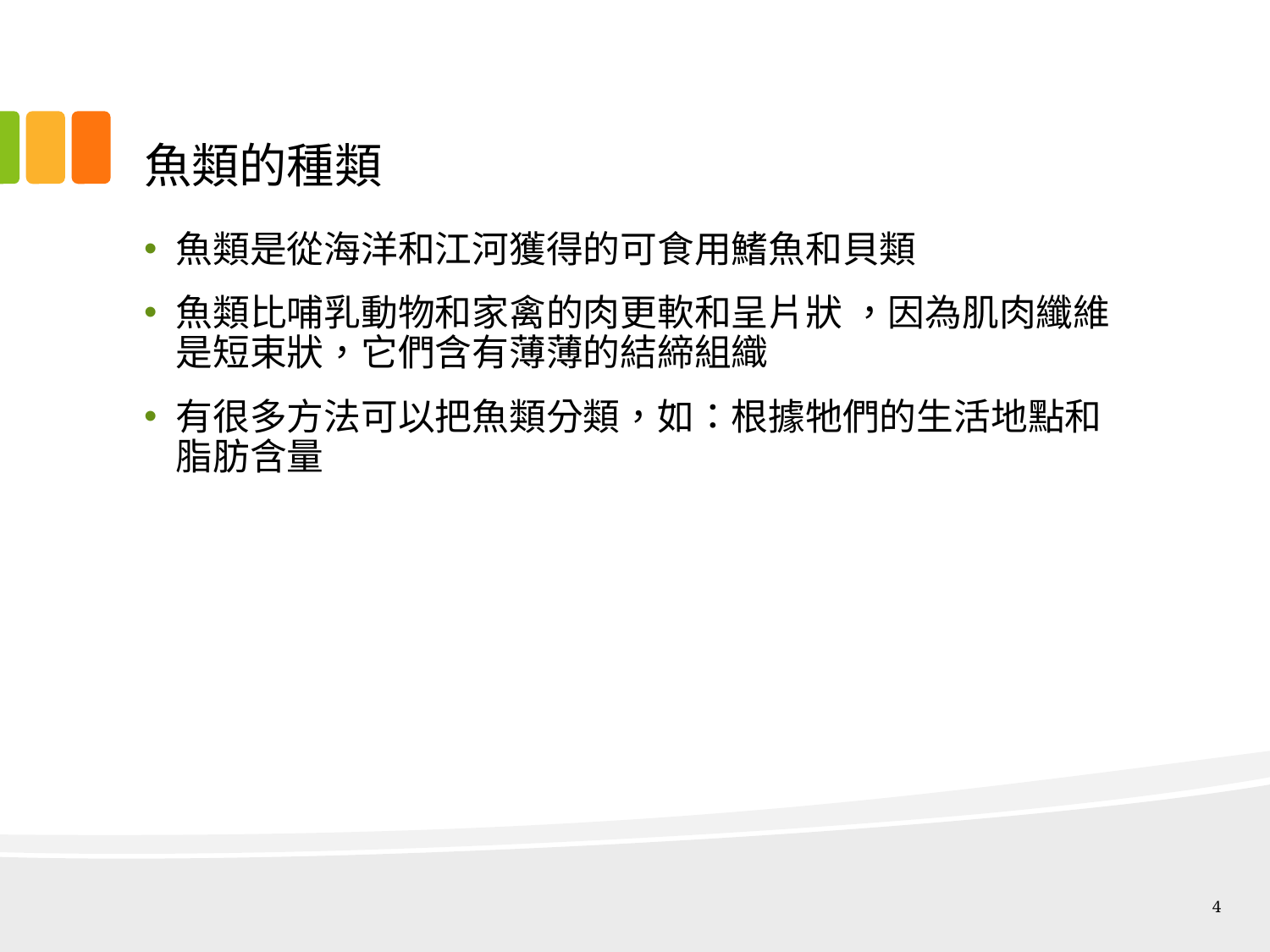

# 魚類的種類
魚類是從海洋和江河獲得的可食用鰭魚和貝類
魚類比哺乳動物和家禽的肉更軟和呈片狀 ，因為肌肉纖維是短束狀，它們含有薄薄的結締組織
有很多方法可以把魚類分類，如：根據牠們的生活地點和脂肪含量
4